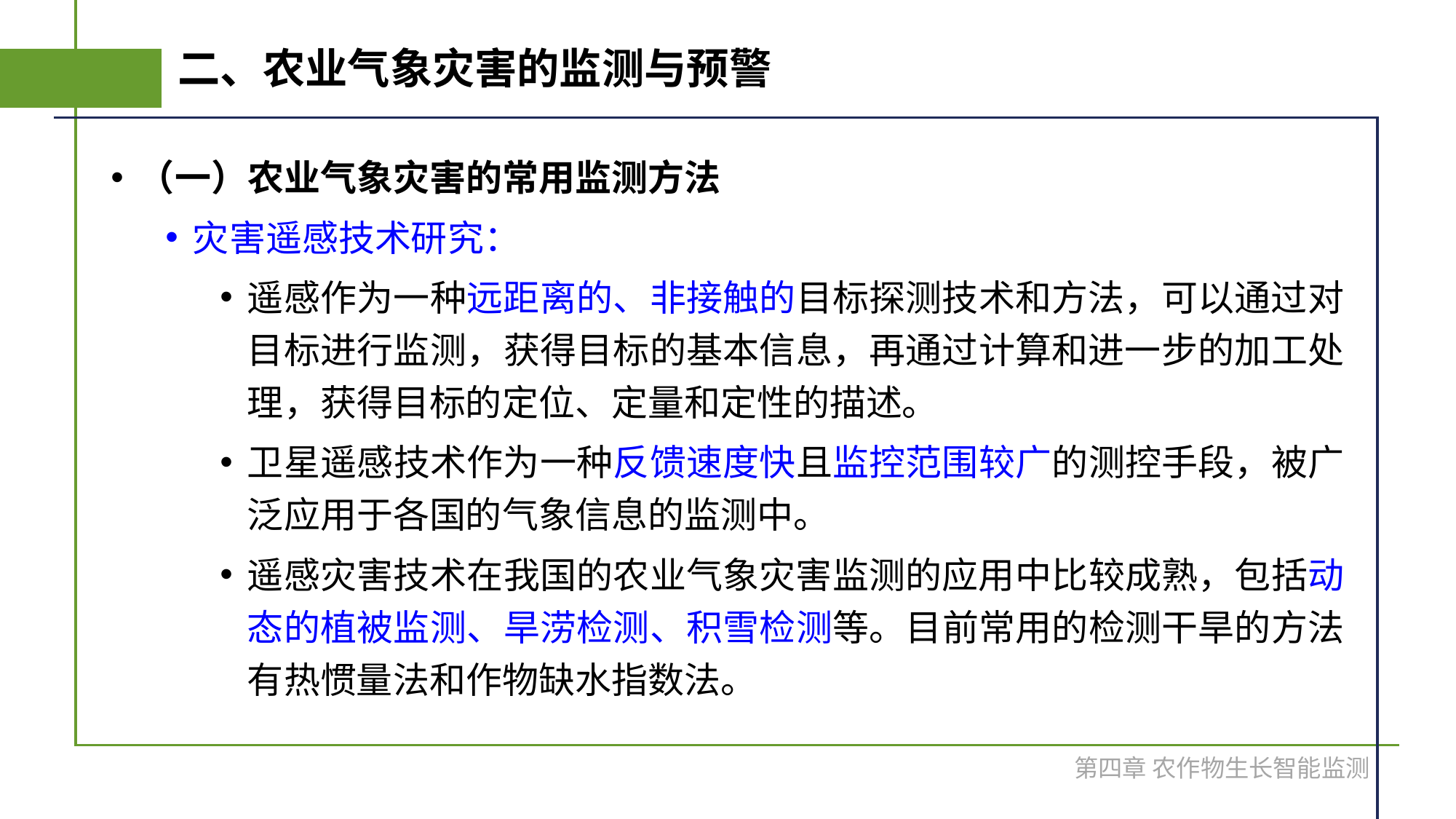

# 二、农业气象灾害的监测与预警
（一）农业气象灾害的常用监测方法
灾害遥感技术研究：
遥感作为一种远距离的、非接触的目标探测技术和方法，可以通过对目标进行监测，获得目标的基本信息，再通过计算和进一步的加工处理，获得目标的定位、定量和定性的描述。
卫星遥感技术作为一种反馈速度快且监控范围较广的测控手段，被广泛应用于各国的气象信息的监测中。
遥感灾害技术在我国的农业气象灾害监测的应用中比较成熟，包括动态的植被监测、旱涝检测、积雪检测等。目前常用的检测干旱的方法有热惯量法和作物缺水指数法。
第四章 农作物生长智能监测